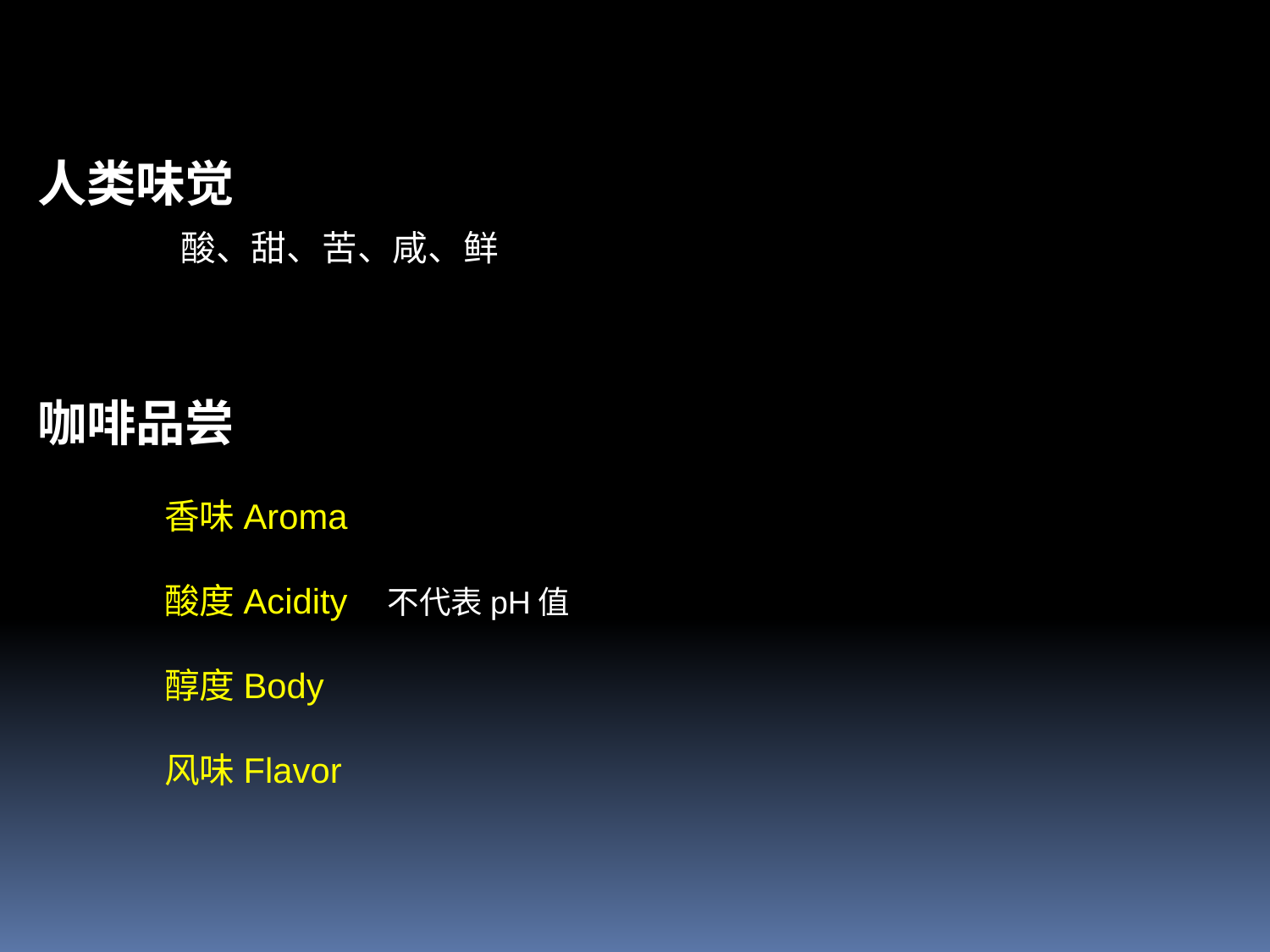

人类味觉
	 酸、甜、苦、咸、鲜
咖啡品尝

	香味Aroma

	酸度Acidity

	醇度Body

	风味Flavor
不代表pH值